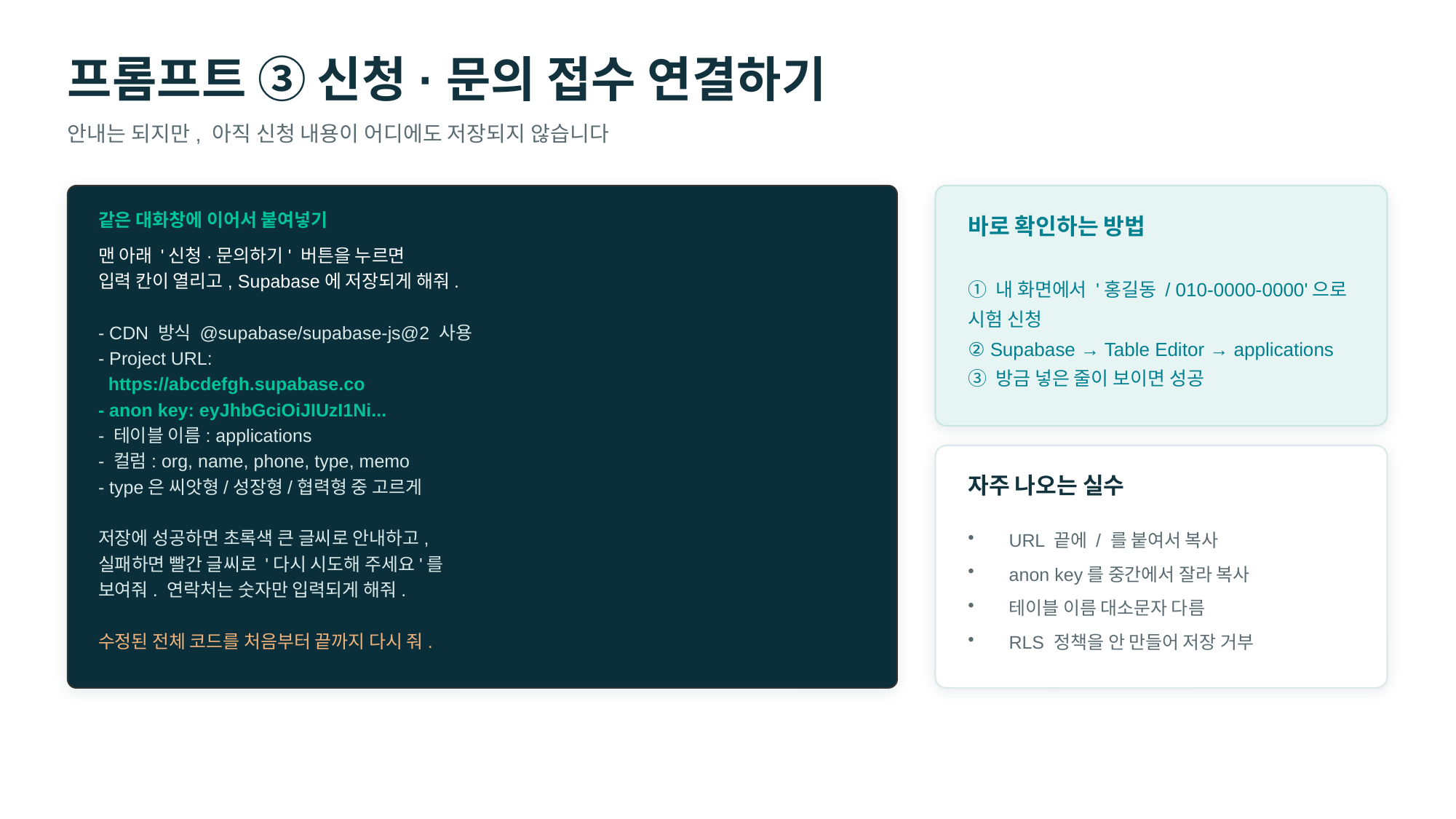

프롬프트 ③ 신청·문의 접수 연결하기
안내는 되지만, 아직 신청 내용이 어디에도 저장되지 않습니다

같은 대화창에 이어서 붙여넣기
바로 확인하는 방법
맨 아래 '신청·문의하기' 버튼을 누르면
입력 칸이 열리고, Supabase에 저장되게 해줘.

- CDN 방식 @supabase/supabase-js@2 사용
- Project URL:
  https://abcdefgh.supabase.co
- anon key: eyJhbGciOiJIUzI1Ni...
- 테이블 이름: applications
- 컬럼: org, name, phone, type, memo
- type은 씨앗형/성장형/협력형 중 고르게

저장에 성공하면 초록색 큰 글씨로 안내하고,
실패하면 빨간 글씨로 '다시 시도해 주세요'를
보여줘. 연락처는 숫자만 입력되게 해줘.

수정된 전체 코드를 처음부터 끝까지 다시 줘.
① 내 화면에서 '홍길동 / 010-0000-0000'으로 시험 신청
② Supabase → Table Editor → applications
③ 방금 넣은 줄이 보이면 성공

자주 나오는 실수
URL 끝에 / 를 붙여서 복사
anon key를 중간에서 잘라 복사
테이블 이름 대소문자 다름
RLS 정책을 안 만들어 저장 거부